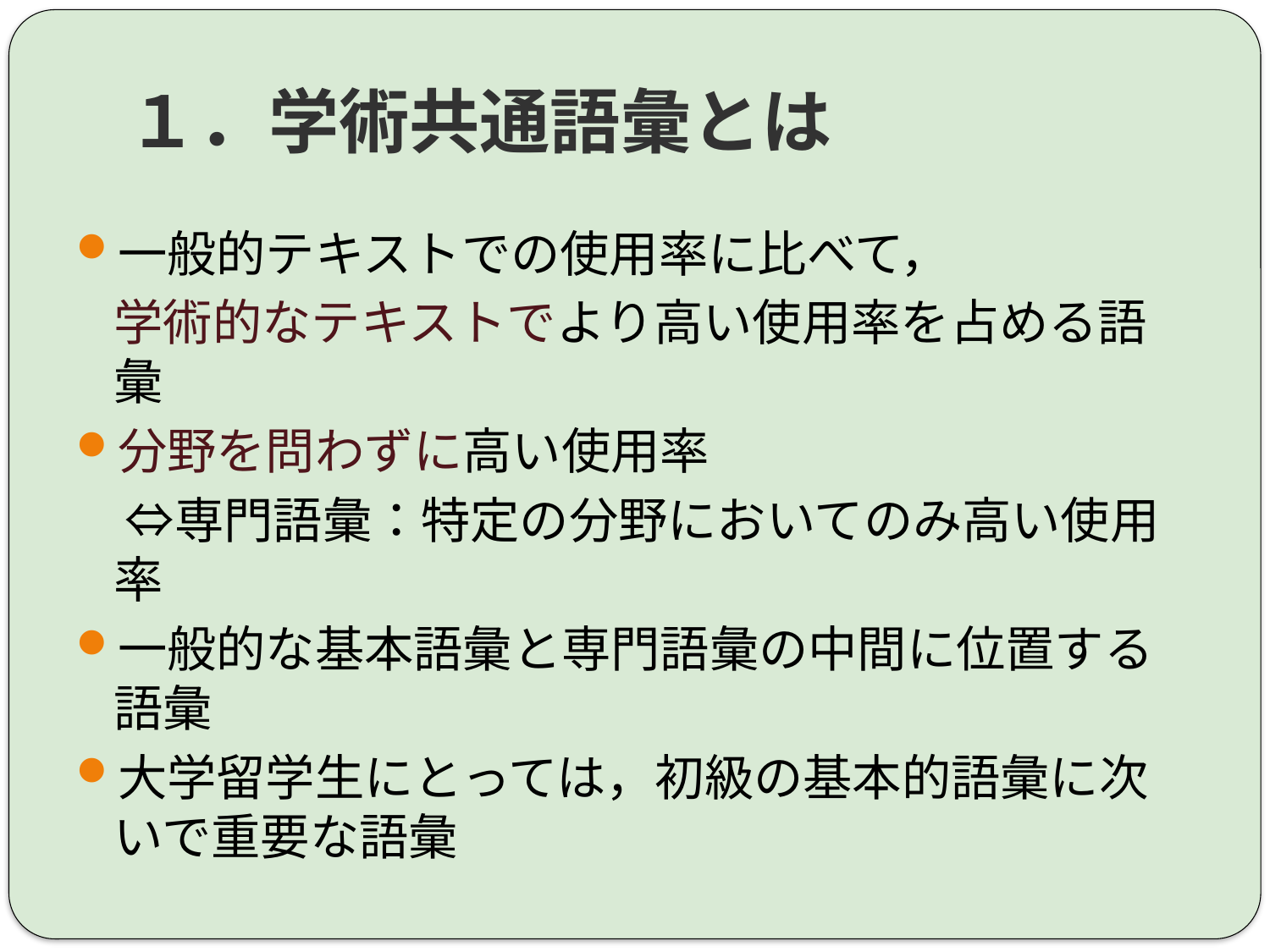

# １．学術共通語彙とは
一般的テキストでの使用率に比べて，
	学術的なテキストでより高い使用率を占める語彙
分野を問わずに高い使用率
　⇔専門語彙：特定の分野においてのみ高い使用率
一般的な基本語彙と専門語彙の中間に位置する語彙
大学留学生にとっては，初級の基本的語彙に次いで重要な語彙